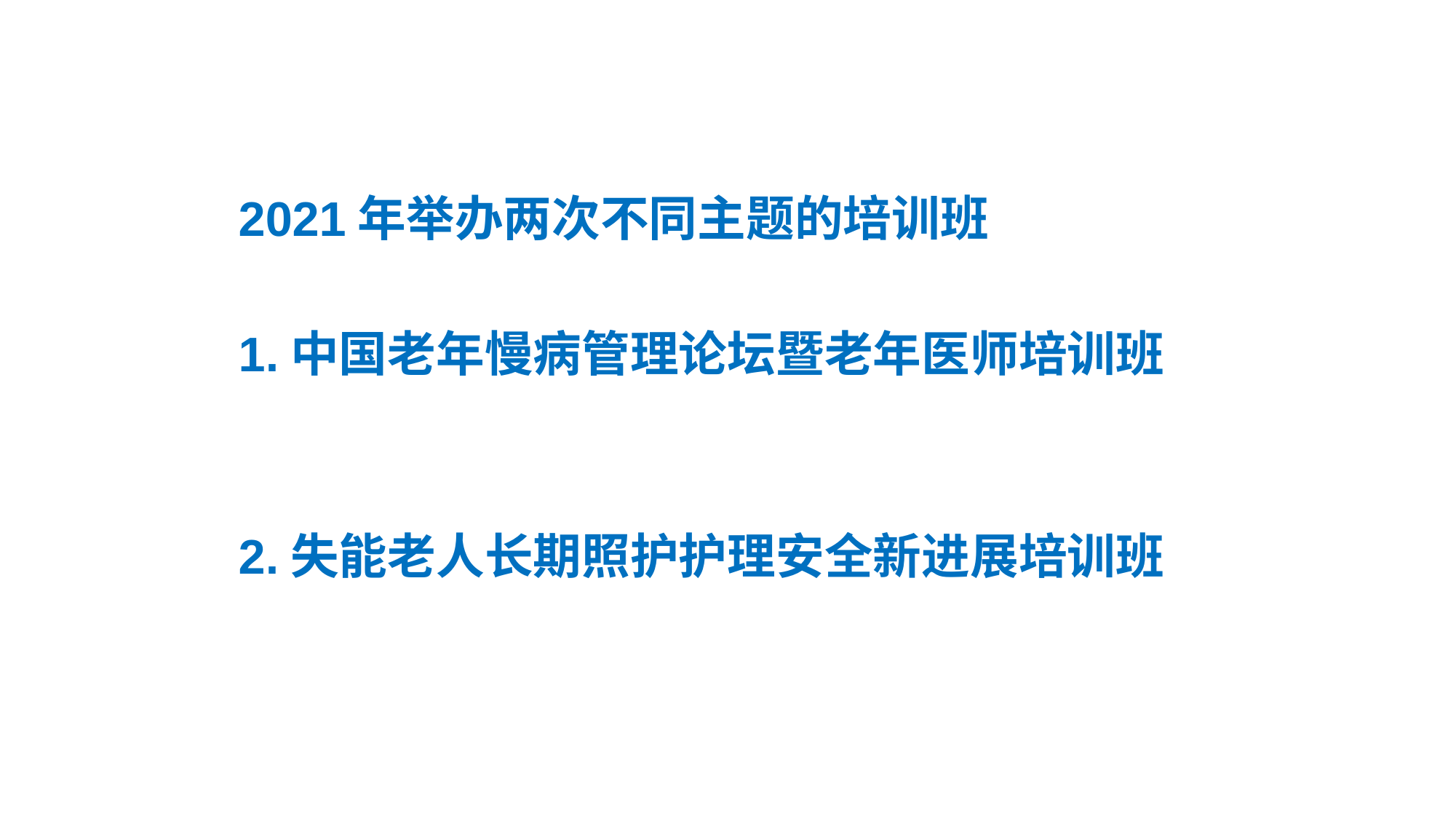

#

2021年举办两次不同主题的培训班

1.中国老年慢病管理论坛暨老年医师培训班

2.失能老人长期照护护理安全新进展培训班